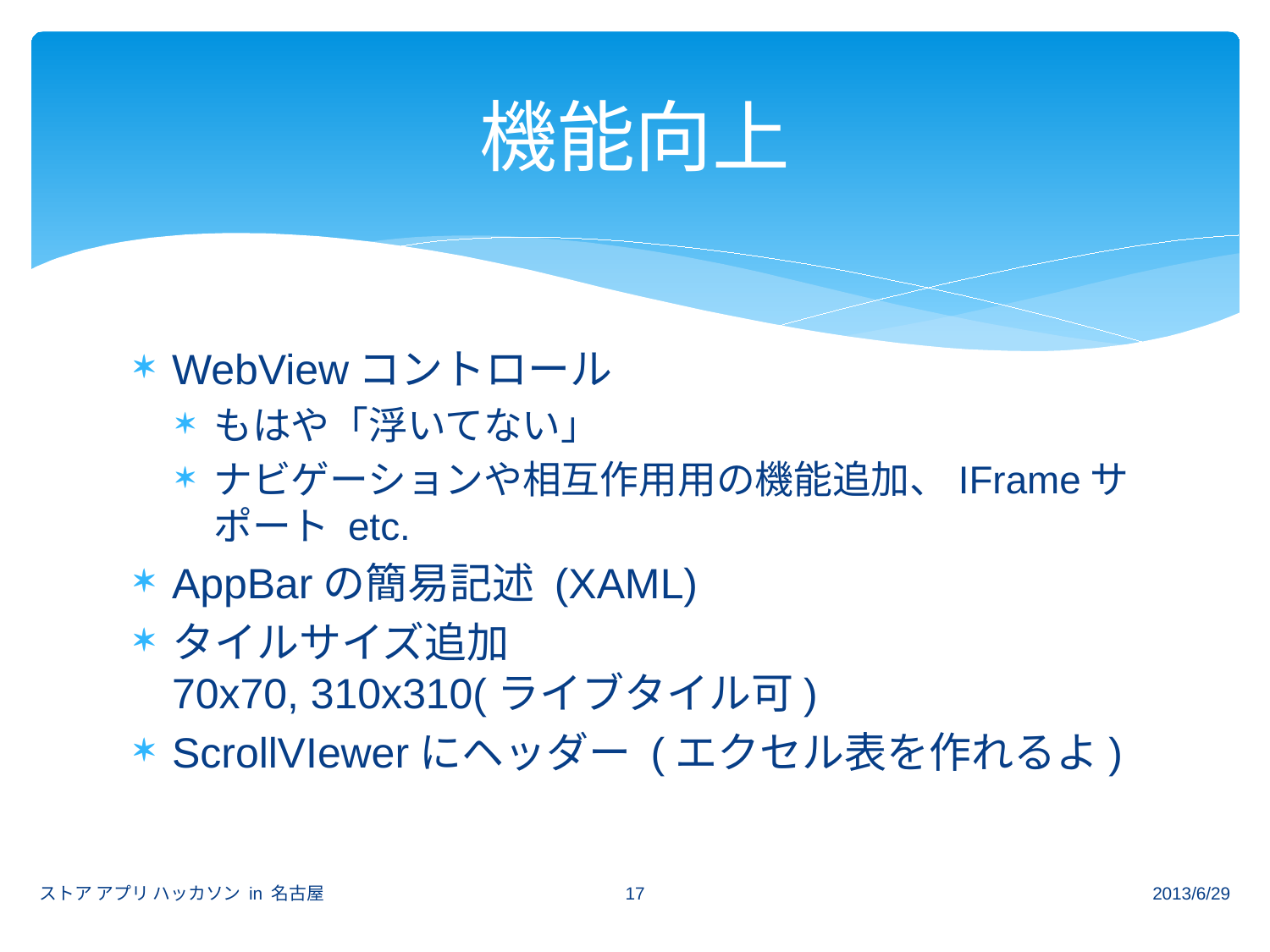

# 機能向上
WebViewコントロール
もはや「浮いてない」
ナビゲーションや相互作用用の機能追加、IFrameサポート etc.
AppBarの簡易記述 (XAML)
タイルサイズ追加
70x70, 310x310(ライブタイル可)
ScrollVIewerにヘッダー (エクセル表を作れるよ)

17
ストア アプリ ハッカソン in 名古屋
2013/6/29